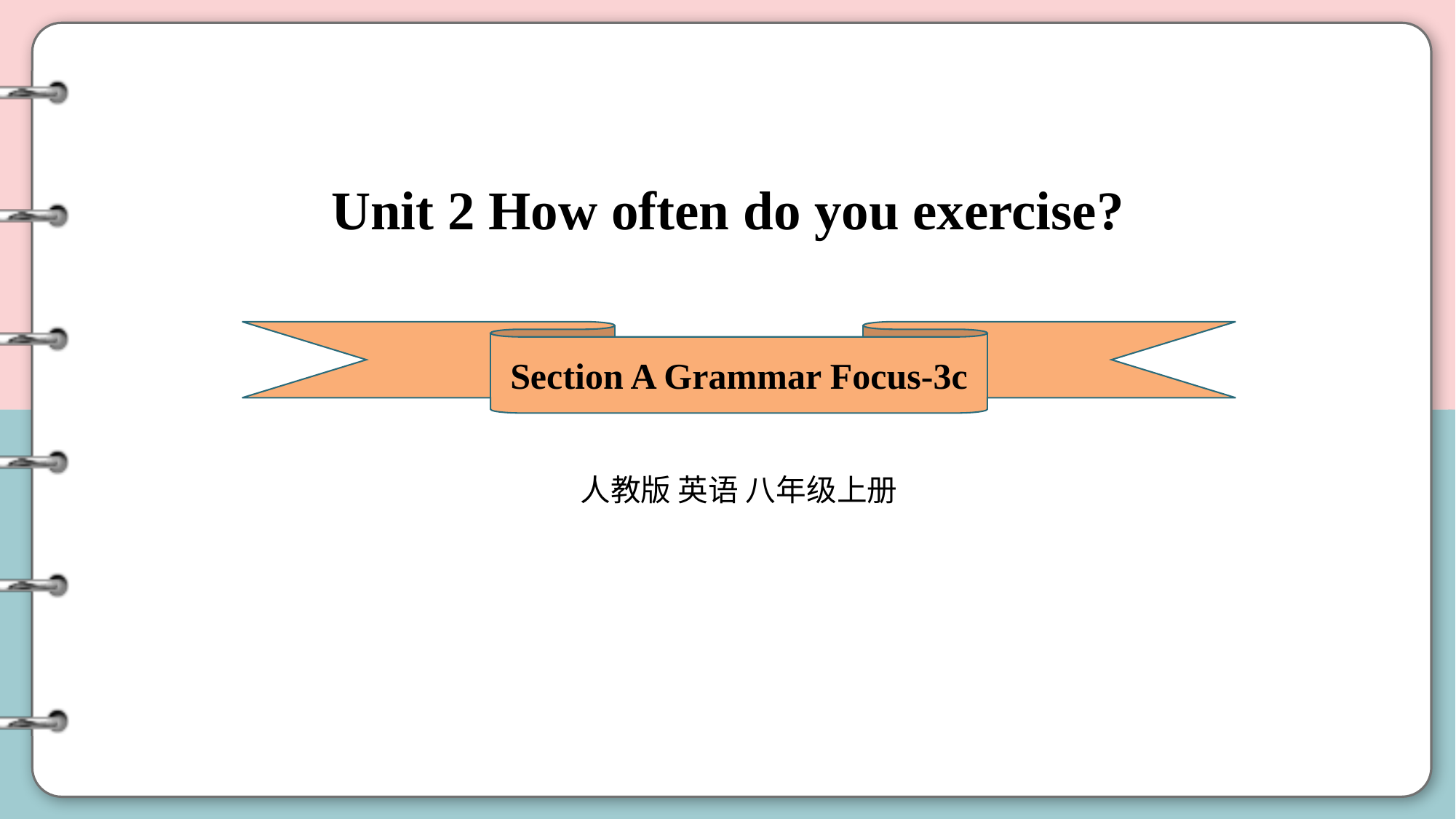

Unit 2 How often do you exercise?
Section A Grammar Focus-3c
人教版 英语 八年级上册